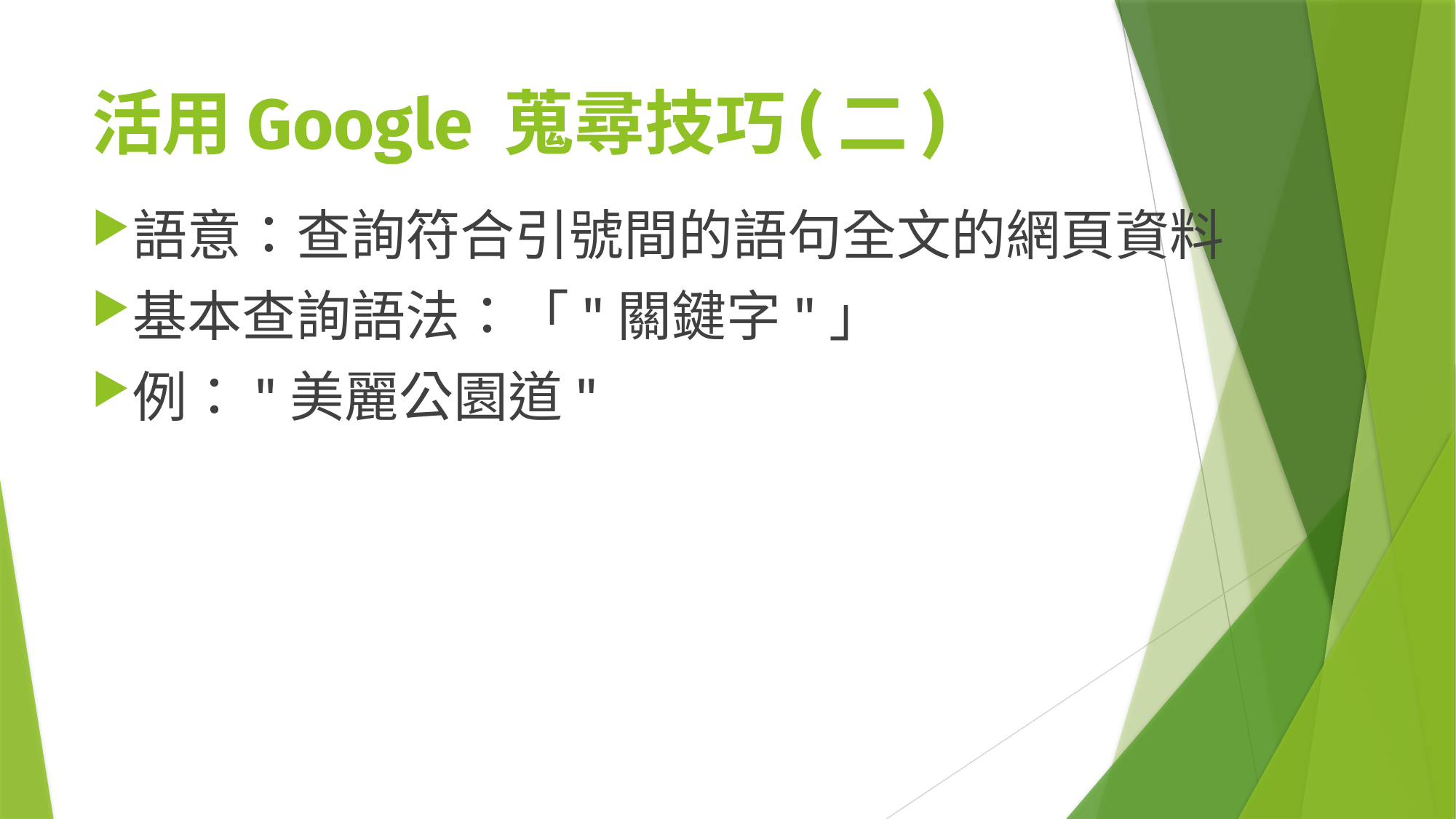

# 活用Google 蒐尋技巧(二)
語意：查詢符合引號間的語句全文的網頁資料
基本查詢語法：「"關鍵字"」
例："美麗公園道"